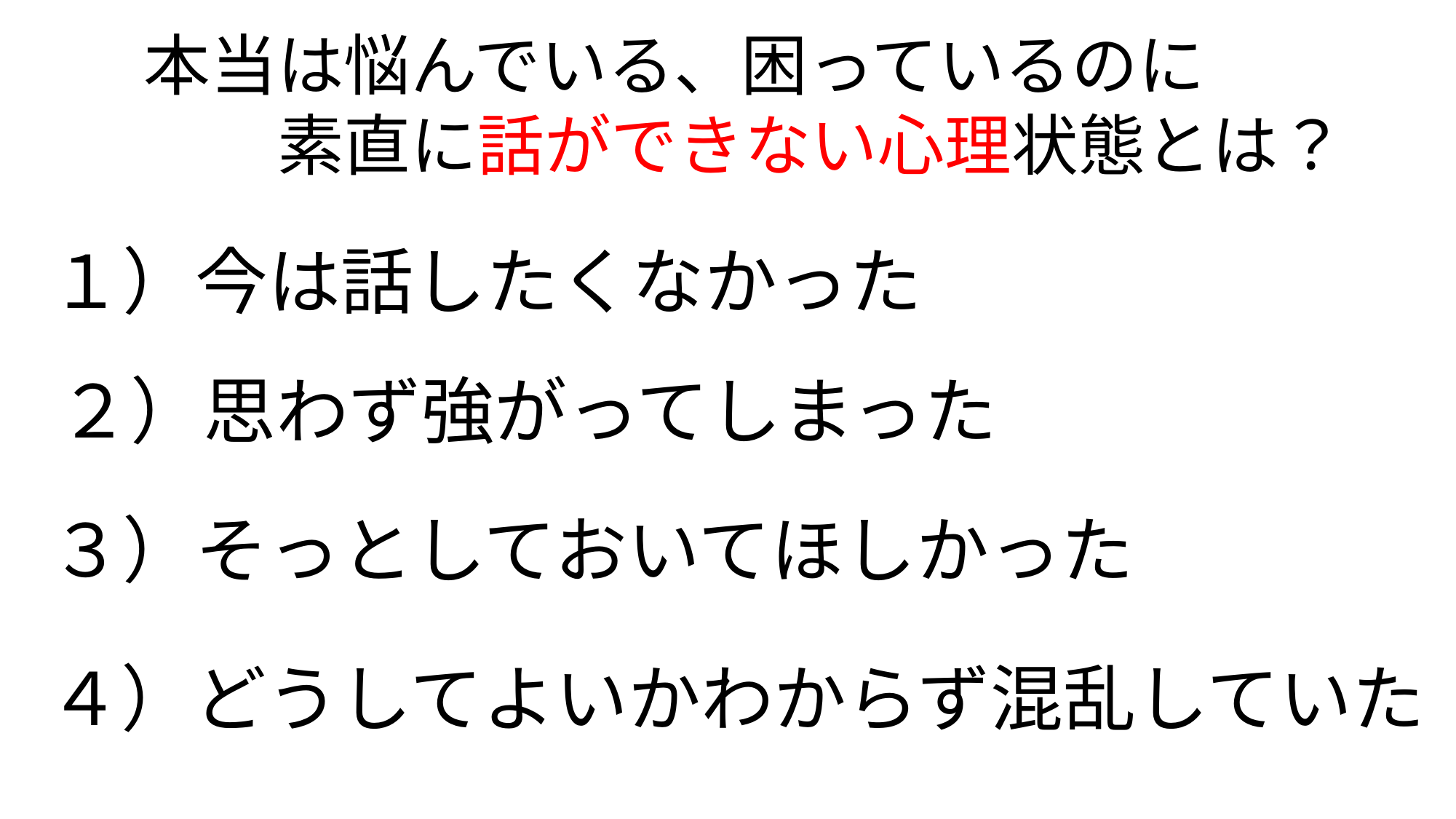

本当は悩んでいる、困っているのに
　　素直に話ができない心理状態とは？
１）今は話したくなかった
２）思わず強がってしまった
３）そっとしておいてほしかった
４）どうしてよいかわからず混乱していた